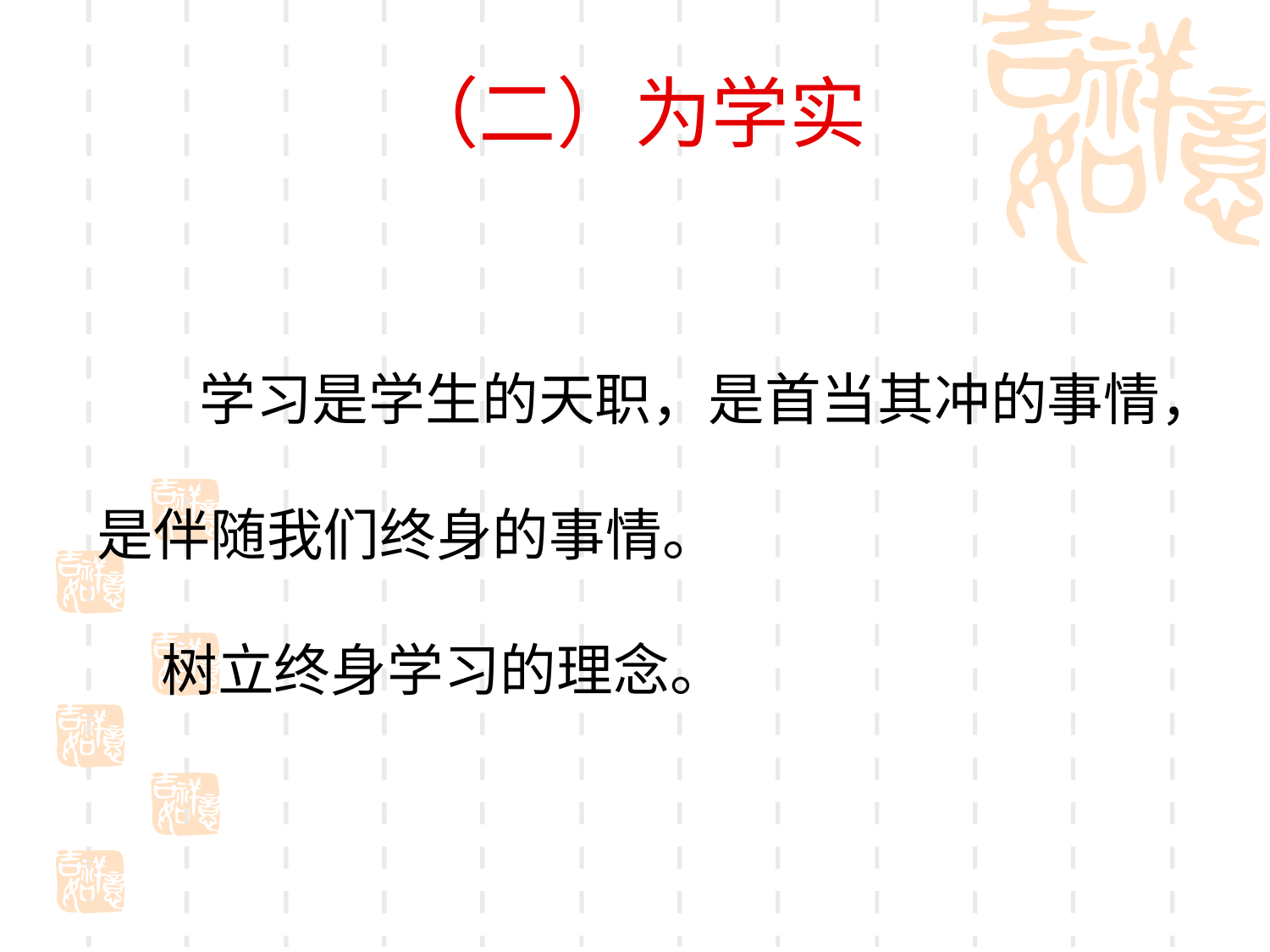

# （二）为学实

       学习是学生的天职，是首当其冲的事情，是伴随我们终身的事情。
    树立终身学习的理念。